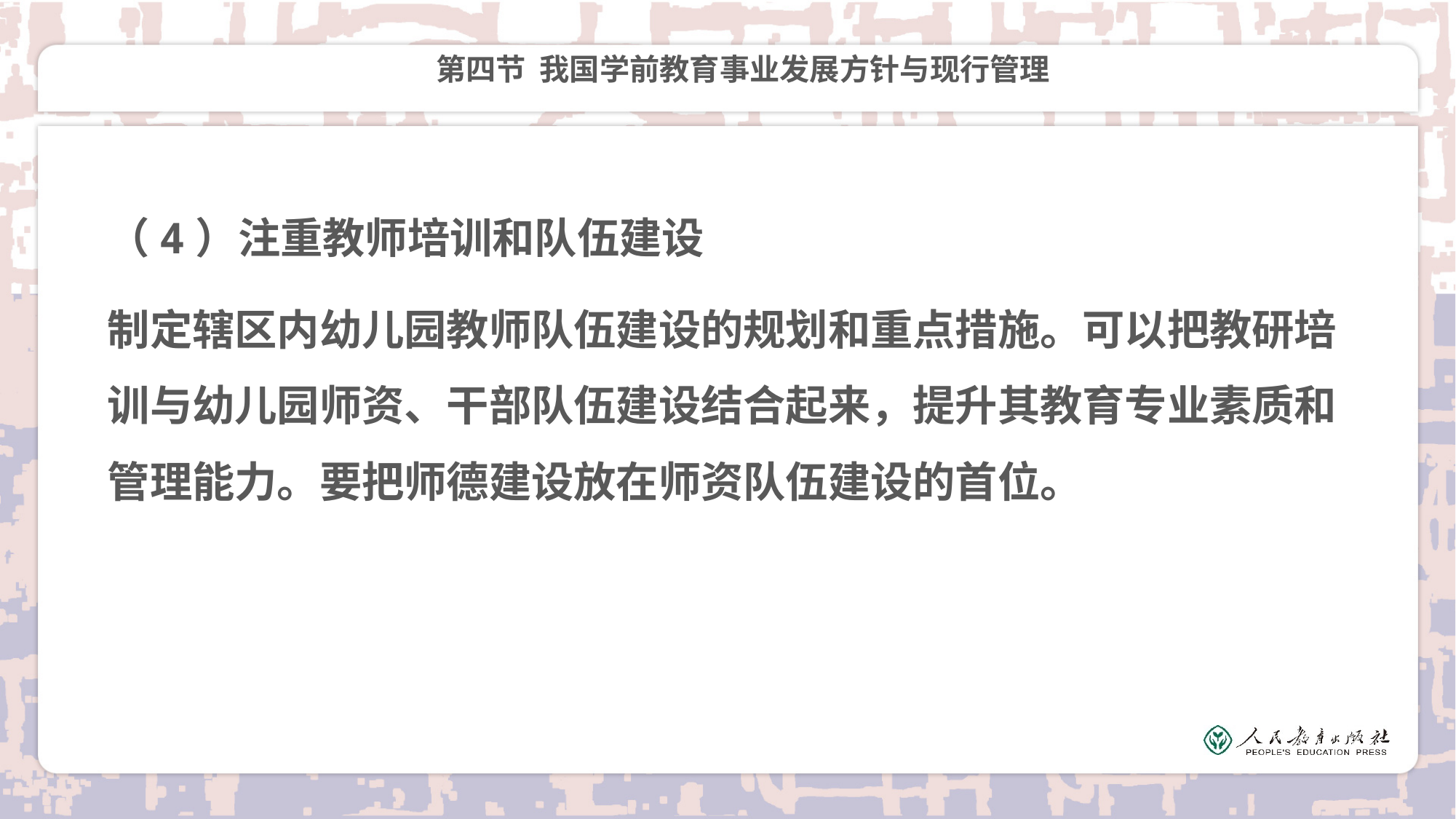

# 第四节  我国学前教育事业发展方针与现行管理
（4）注重教师培训和队伍建设
制定辖区内幼儿园教师队伍建设的规划和重点措施。可以把教研培训与幼儿园师资、干部队伍建设结合起来，提升其教育专业素质和管理能力。要把师德建设放在师资队伍建设的首位。